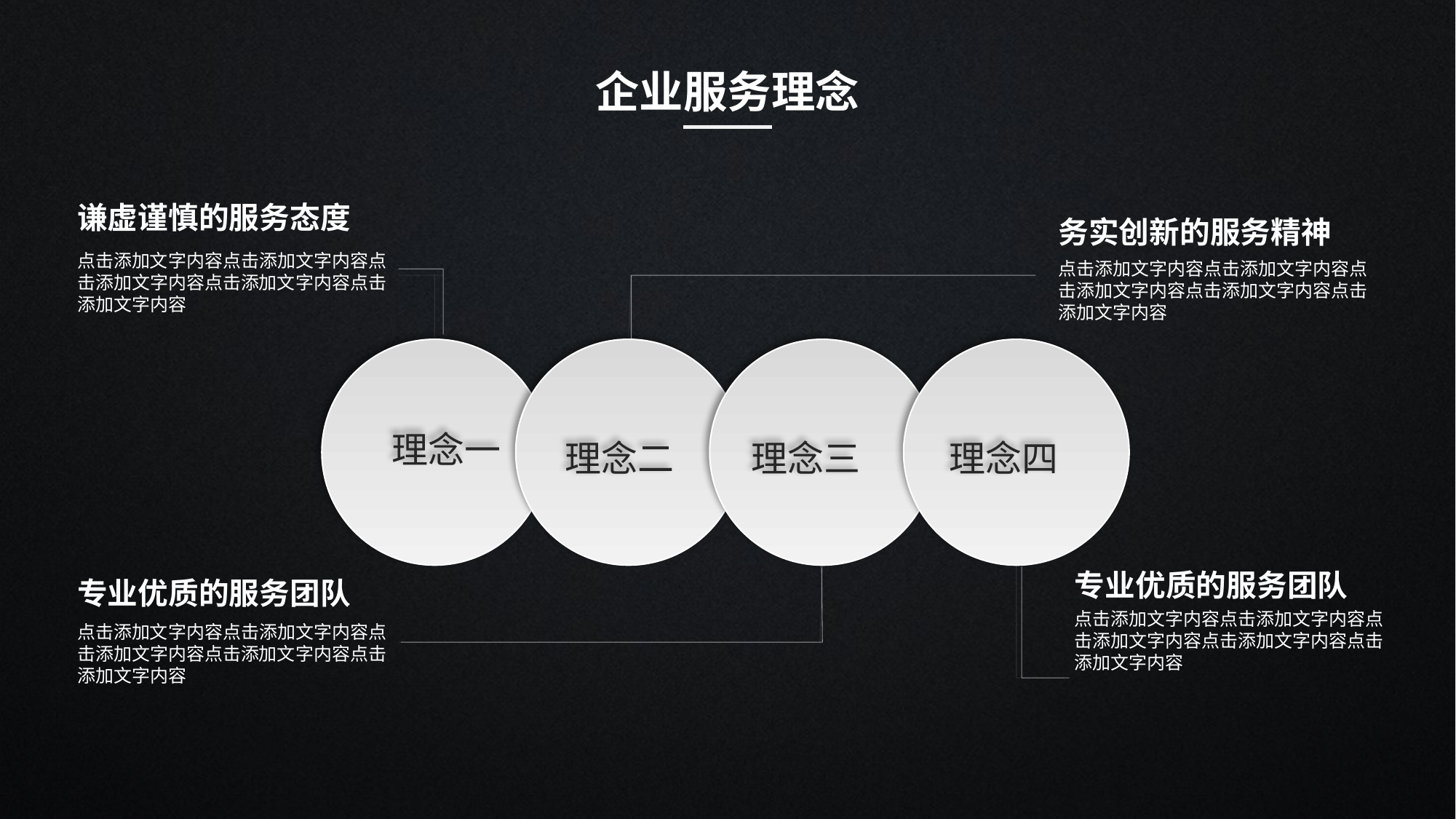

企业服务理念
谦虚谨慎的服务态度
点击添加文字内容点击添加文字内容点击添加文字内容点击添加文字内容点击添加文字内容
务实创新的服务精神
点击添加文字内容点击添加文字内容点击添加文字内容点击添加文字内容点击添加文字内容

理念一

理念二

理念三

理念四
专业优质的服务团队
点击添加文字内容点击添加文字内容点击添加文字内容点击添加文字内容点击添加文字内容
专业优质的服务团队
点击添加文字内容点击添加文字内容点击添加文字内容点击添加文字内容点击添加文字内容